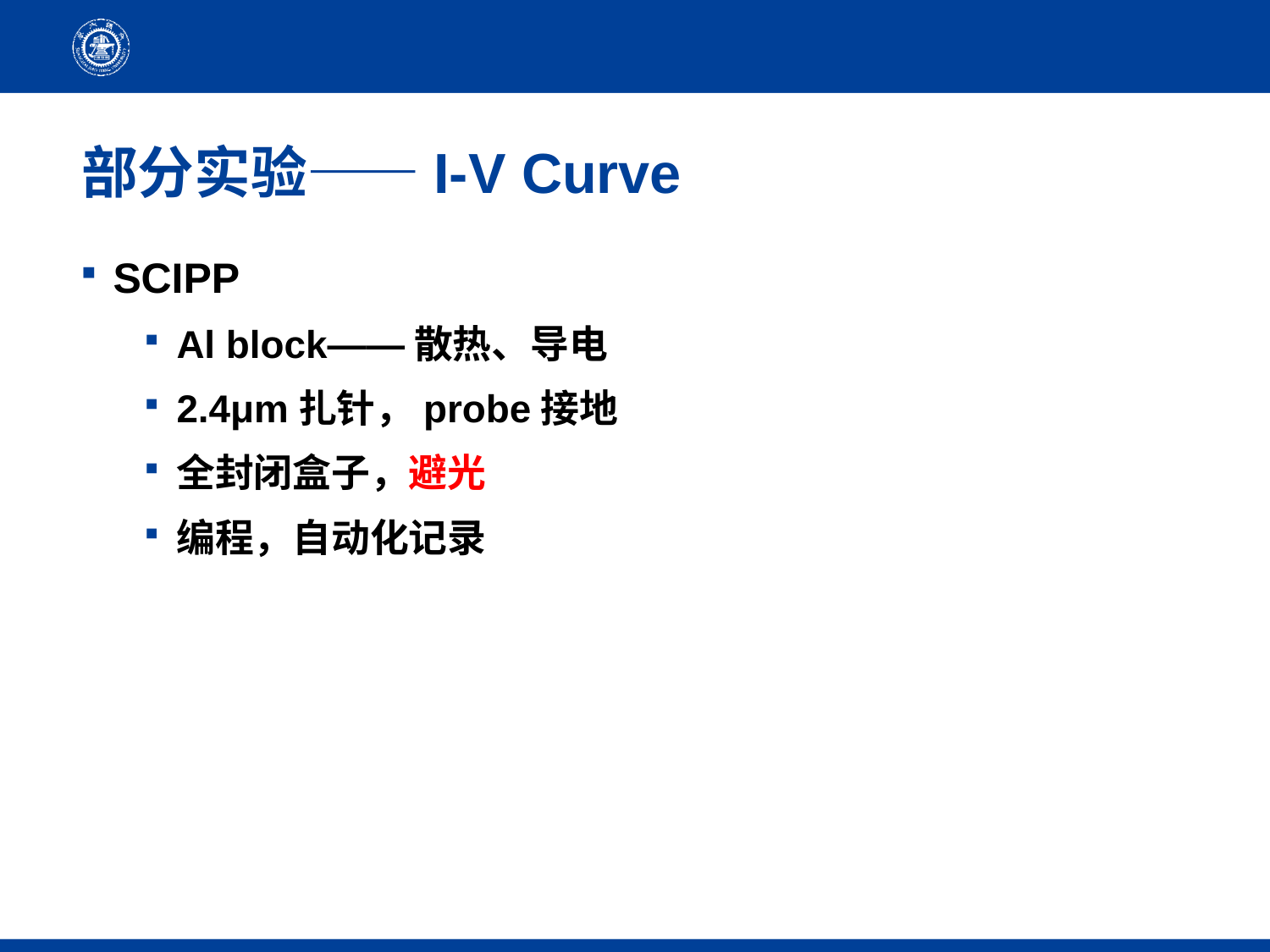

# 部分实验——I-V Curve
SCIPP
Al block——散热、导电
2.4μm扎针，probe接地
全封闭盒子，避光
编程，自动化记录